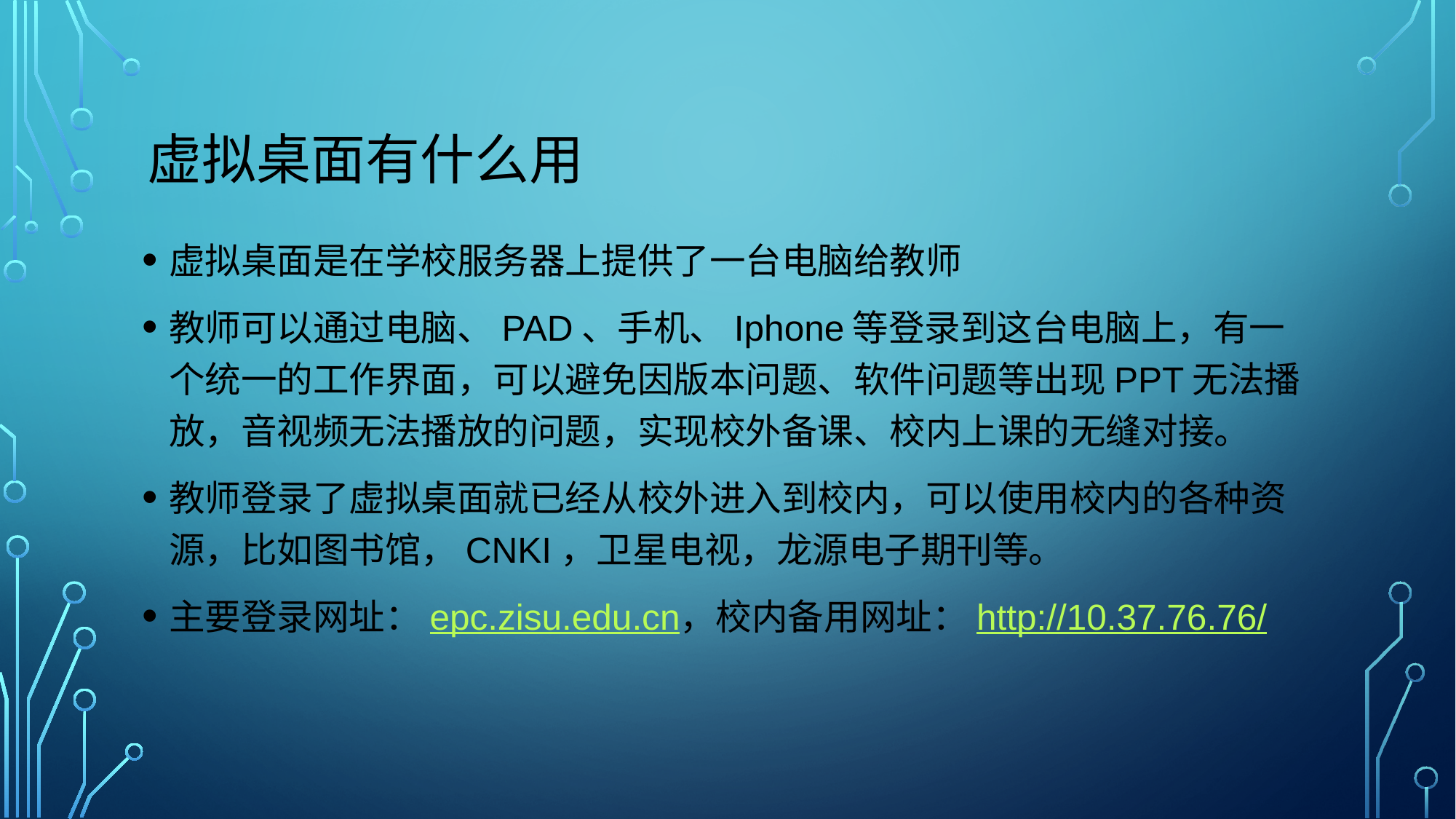

# 虚拟桌面有什么用
虚拟桌面是在学校服务器上提供了一台电脑给教师
教师可以通过电脑、PAD、手机、Iphone等登录到这台电脑上，有一个统一的工作界面，可以避免因版本问题、软件问题等出现PPT无法播放，音视频无法播放的问题，实现校外备课、校内上课的无缝对接。
教师登录了虚拟桌面就已经从校外进入到校内，可以使用校内的各种资源，比如图书馆，CNKI，卫星电视，龙源电子期刊等。
主要登录网址：epc.zisu.edu.cn，校内备用网址：http://10.37.76.76/